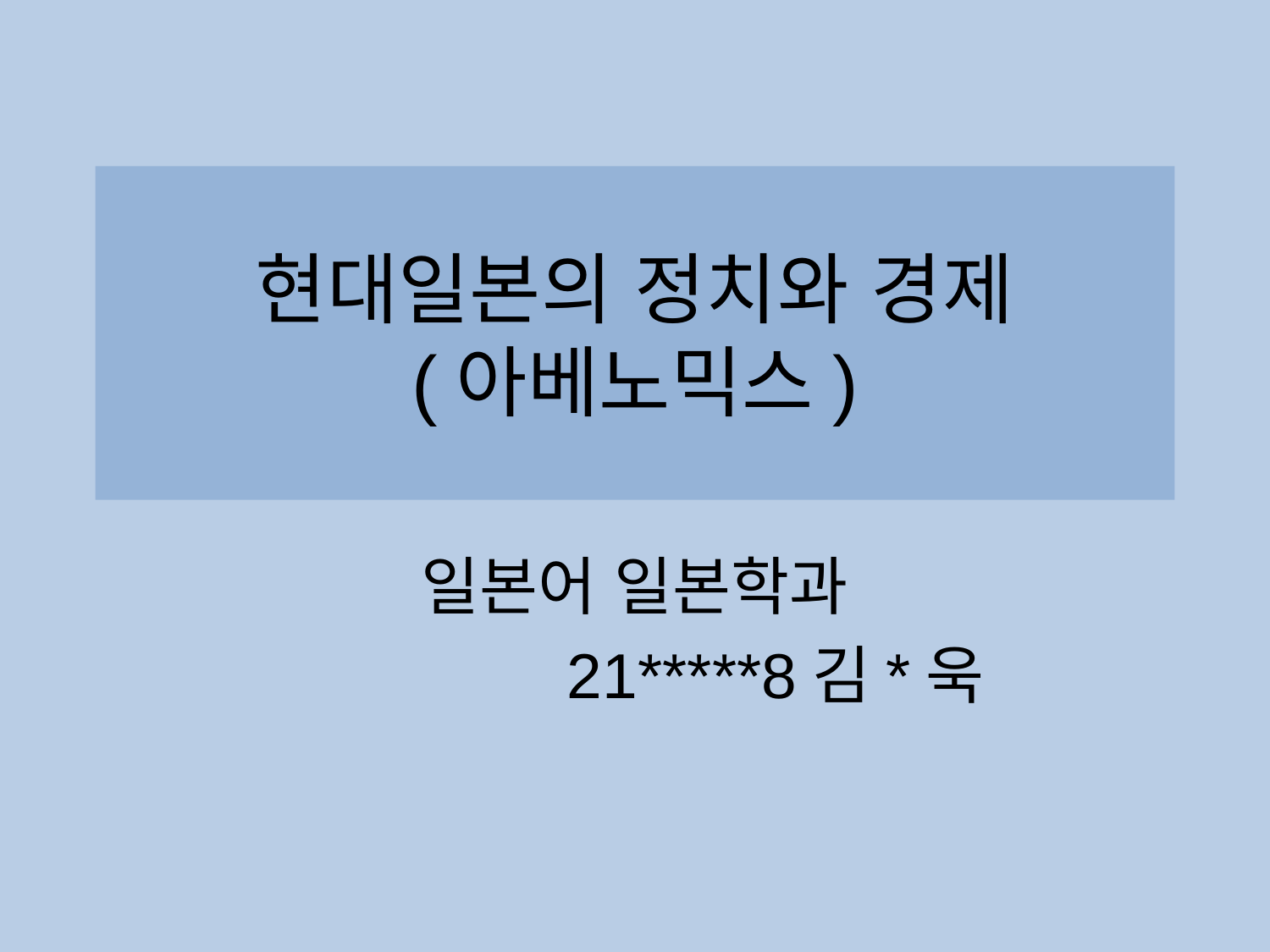

# 현대일본의 정치와 경제 (아베노믹스)
일본어 일본학과
                21*****8김*욱